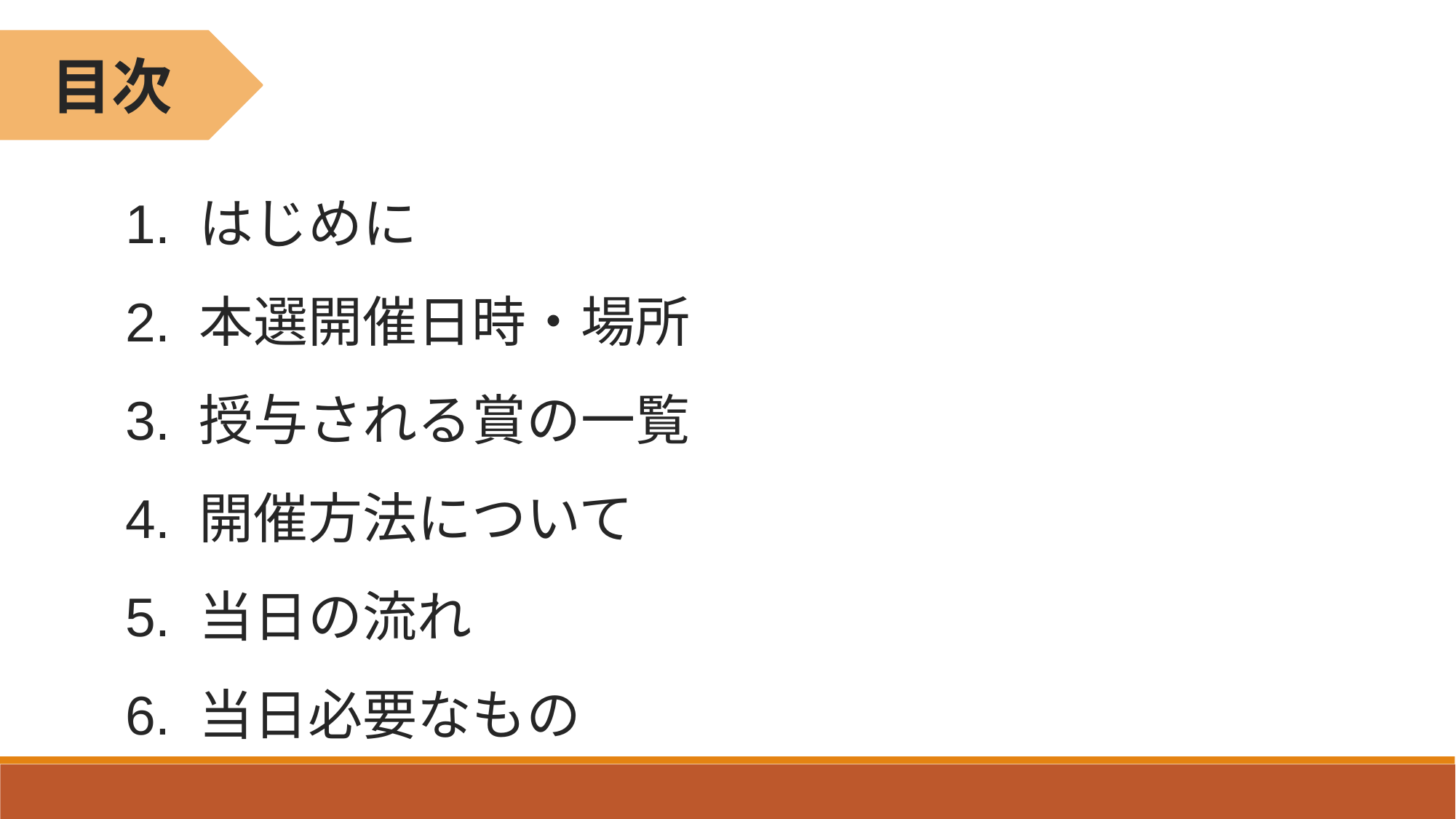

目次
1. はじめに
2. 本選開催日時・場所
3. 授与される賞の一覧
4. 開催方法について
5. 当日の流れ
6. 当日必要なもの